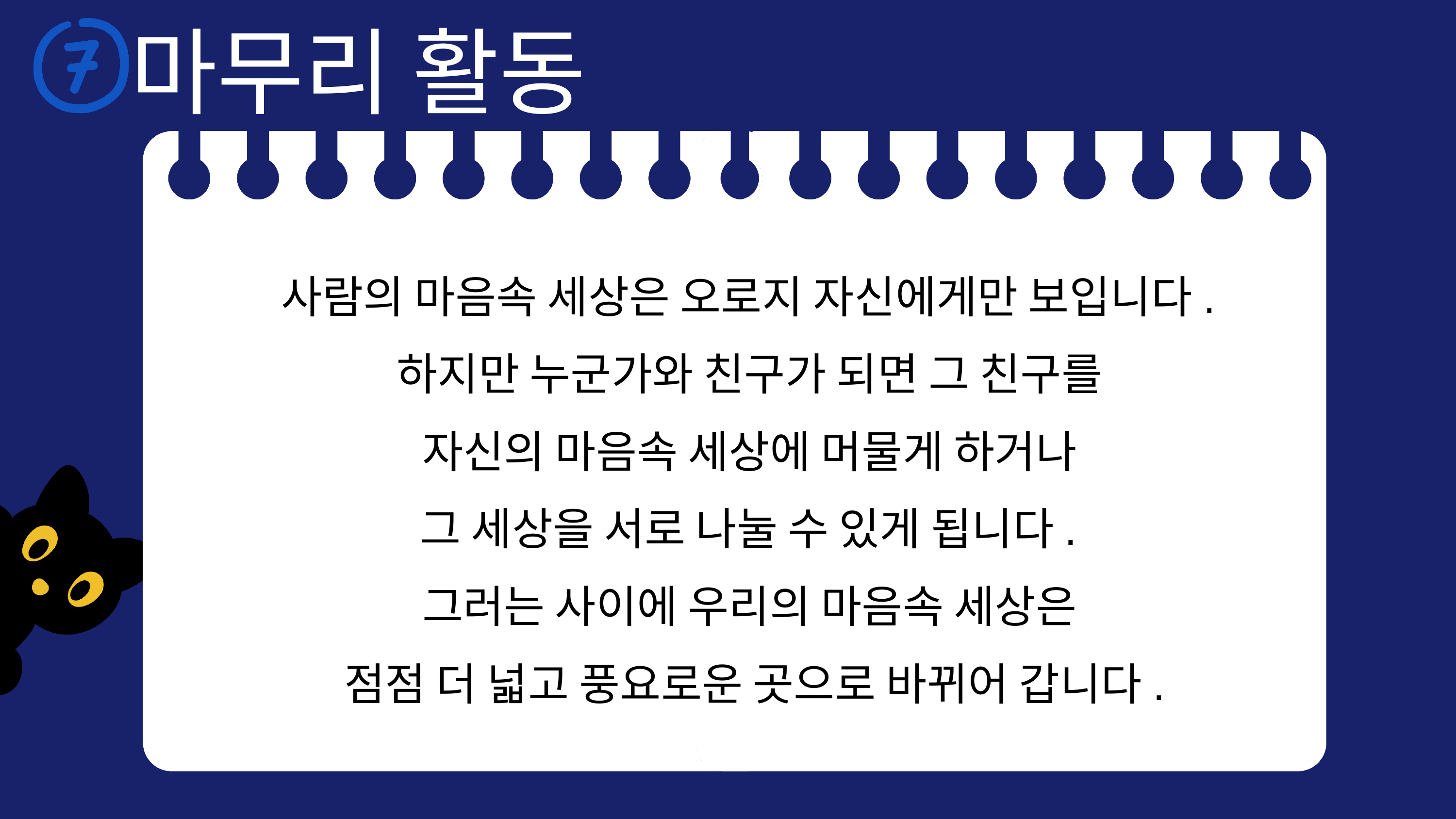

마무리 활동

사람의 마음속 세상은 오로지 자신에게만 보입니다.
하지만 누군가와 친구가 되면 그 친구를
자신의 마음속 세상에 머물게 하거나
그 세상을 서로 나눌 수 있게 됩니다.
그러는 사이에 우리의 마음속 세상은
점점 더 넓고 풍요로운 곳으로 바뀌어 갑니다.